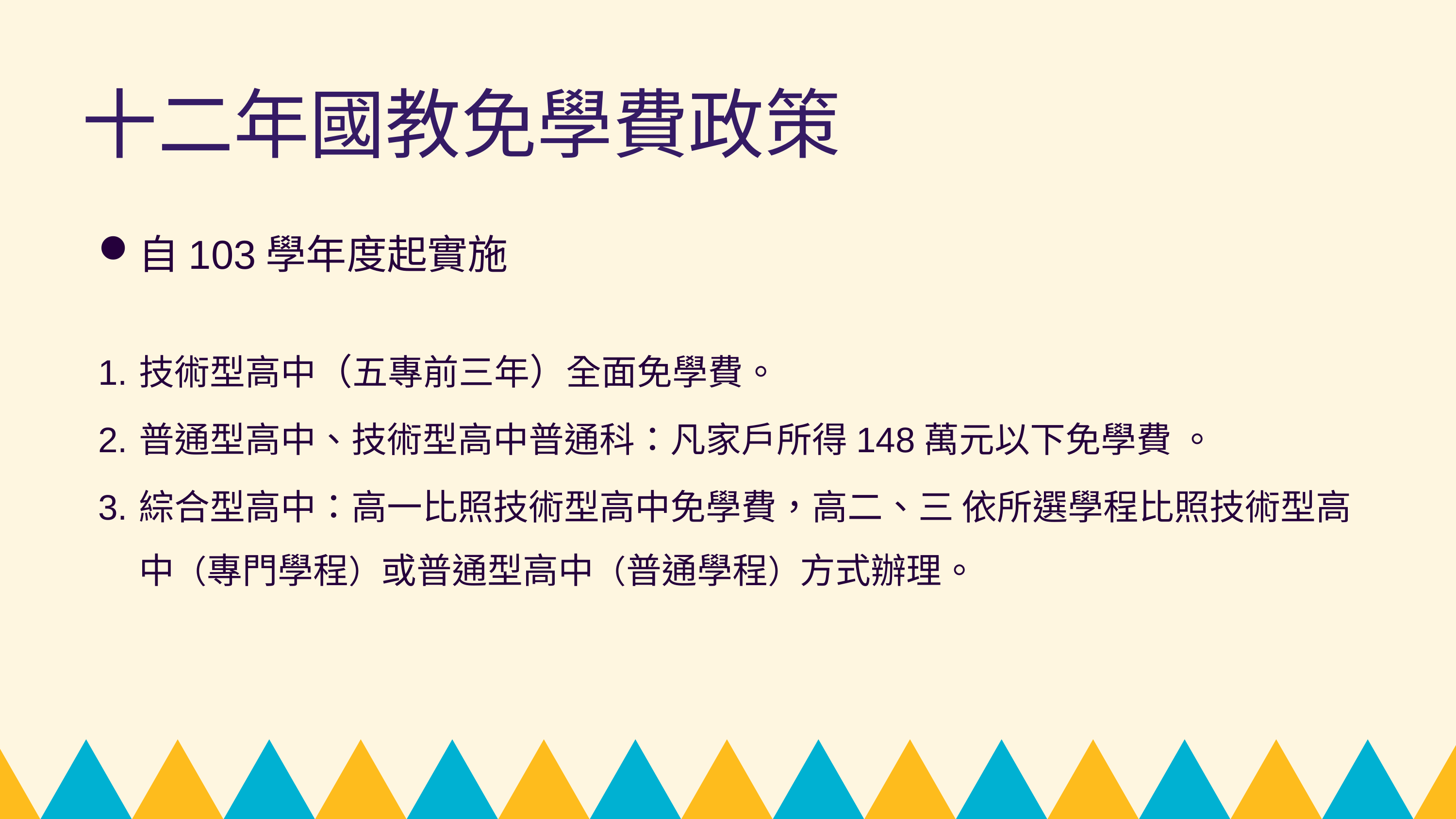

十二年國教免學費政策

自103學年度起實施

技術型高中（五專前三年）全面免學費。
普通型高中、技術型高中普通科：凡家戶所得148萬元以下免學費 。
綜合型高中：高一比照技術型高中免學費，高二、三 依所選學程比照技術型高中（專門學程）或普通型高中（普通學程）方式辦理。